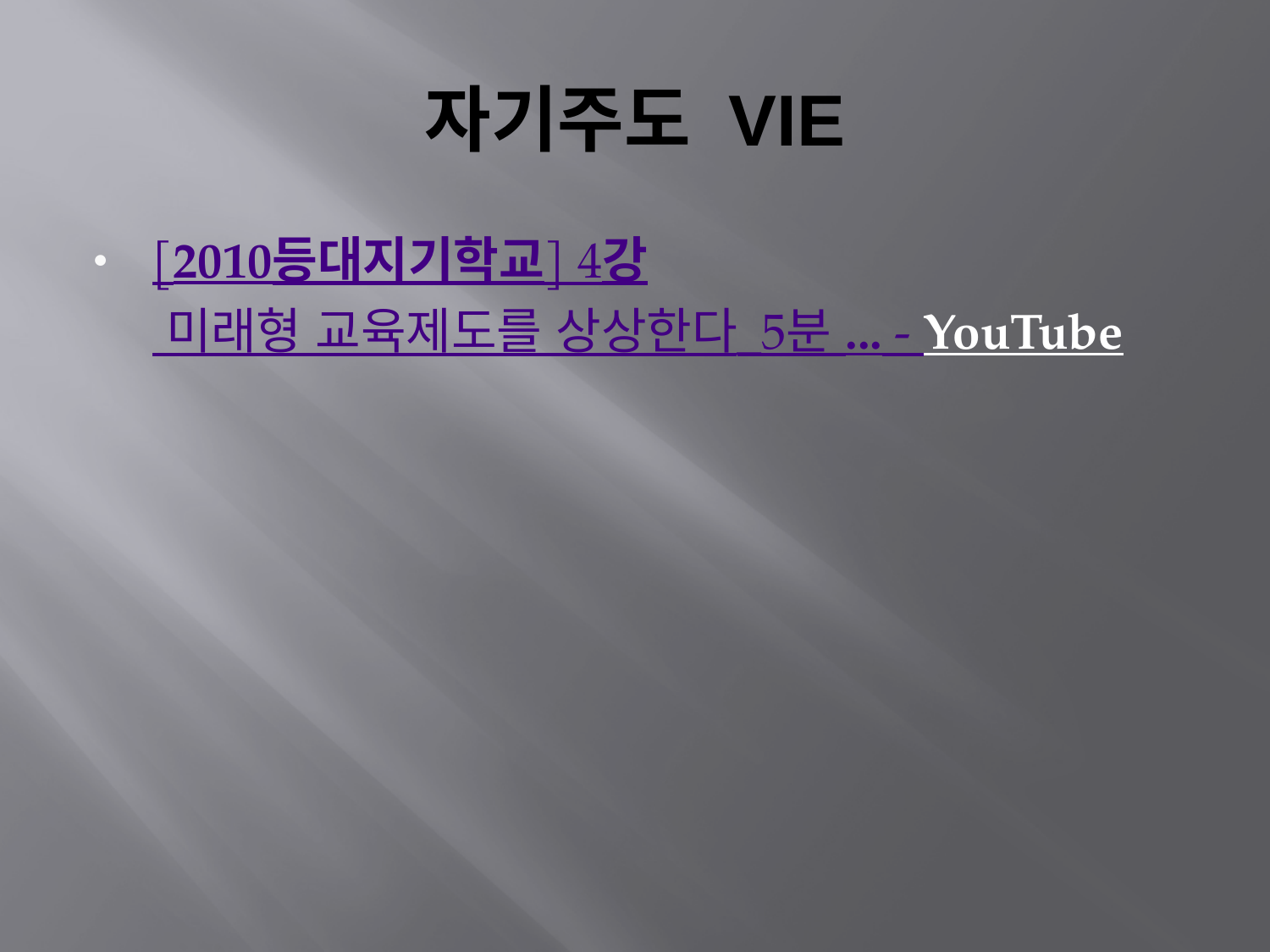

# 자기주도 VIE
[2010등대지기학교] 4강 미래형 교육제도를 상상한다_5분 ... - YouTube